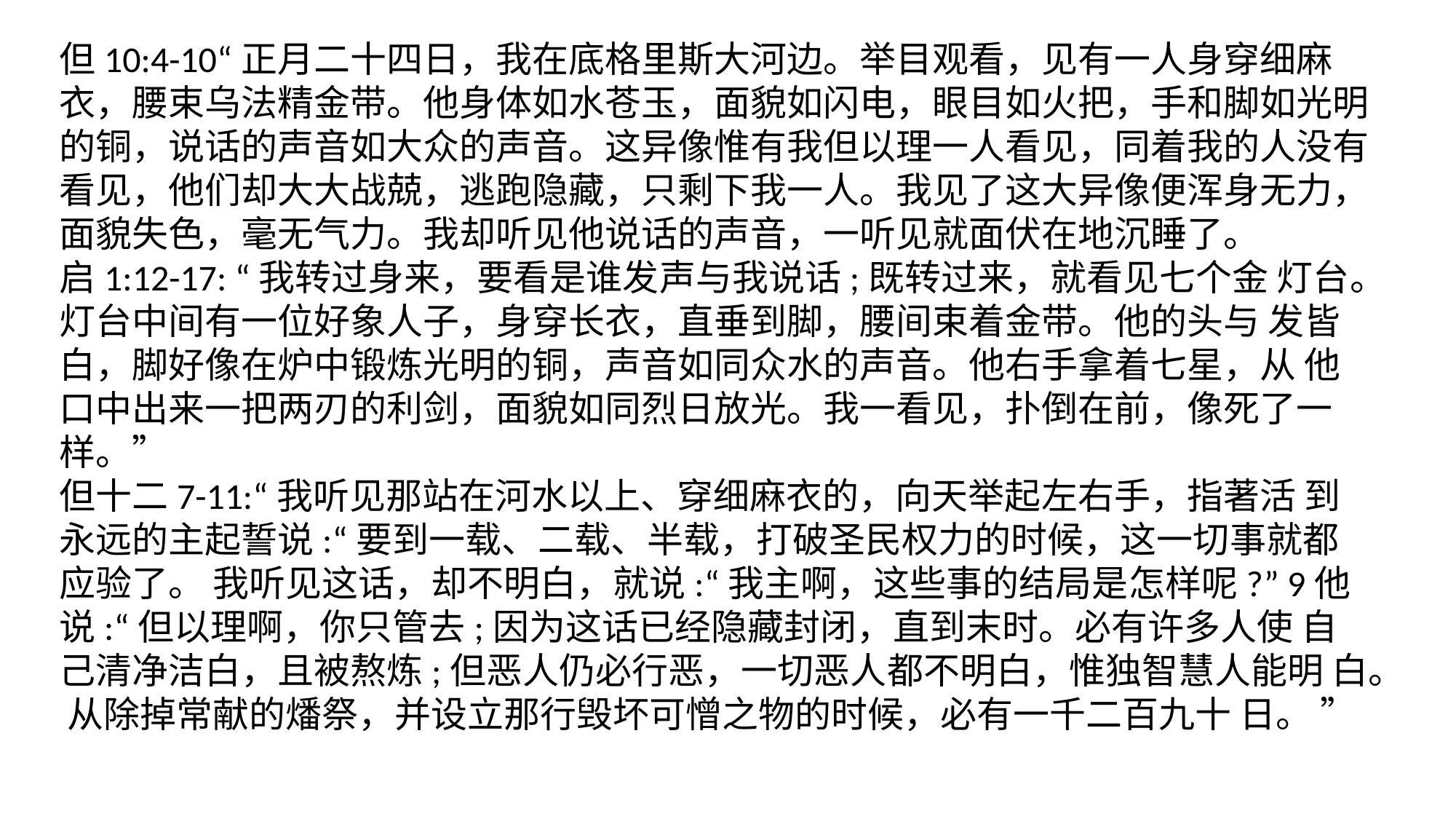

但10:4-10“正月二十四日，我在底格里斯大河边。举目观看，⻅有一人身穿细麻 衣，腰束乌法精金带。他身体如水苍玉，面貌如闪电，眼目如火把，手和脚如光明 的铜，说话的声音如大众的声音。这异像惟有我但以理一人看⻅，同着我的人没有 看⻅，他们却大大战兢，逃跑隐藏，只剩下我一人。我⻅了这大异像便浑身无力， 面貌失色，毫无气力。我却听⻅他说话的声音，一听⻅就面伏在地沉睡了。
启1:12-17: “我转过身来，要看是谁发声与我说话;既转过来，就看⻅七个金 灯台。灯台中间有一位好象人子，身穿⻓衣，直垂到脚，腰间束着金带。他的头与 发皆白，脚好像在炉中锻炼光明的铜，声音如同众水的声音。他右手拿着七星，从 他口中出来一把两刃的利剑，面貌如同烈日放光。我一看⻅，扑倒在前，像死了一 样。”
但十二7-11:“我听⻅那站在河水以上、穿细麻衣的，向天举起左右手，指著活 到永远的主起誓说:“要到一载、二载、半载，打破圣⺠权力的时候，这一切事就都 应验了。 我听⻅这话，却不明白，就说:“我主啊，这些事的结局是怎样呢?” 9他说:“但以理啊，你只管去;因为这话已经隐藏封闭，直到末时。必有许多人使 自己清净洁白，且被熬炼;但恶人仍必行恶，一切恶人都不明白，惟独智慧人能明 白。 从除掉常献的燔祭，并设立那行毁坏可憎之物的时候，必有一千二百九十 日。 ”